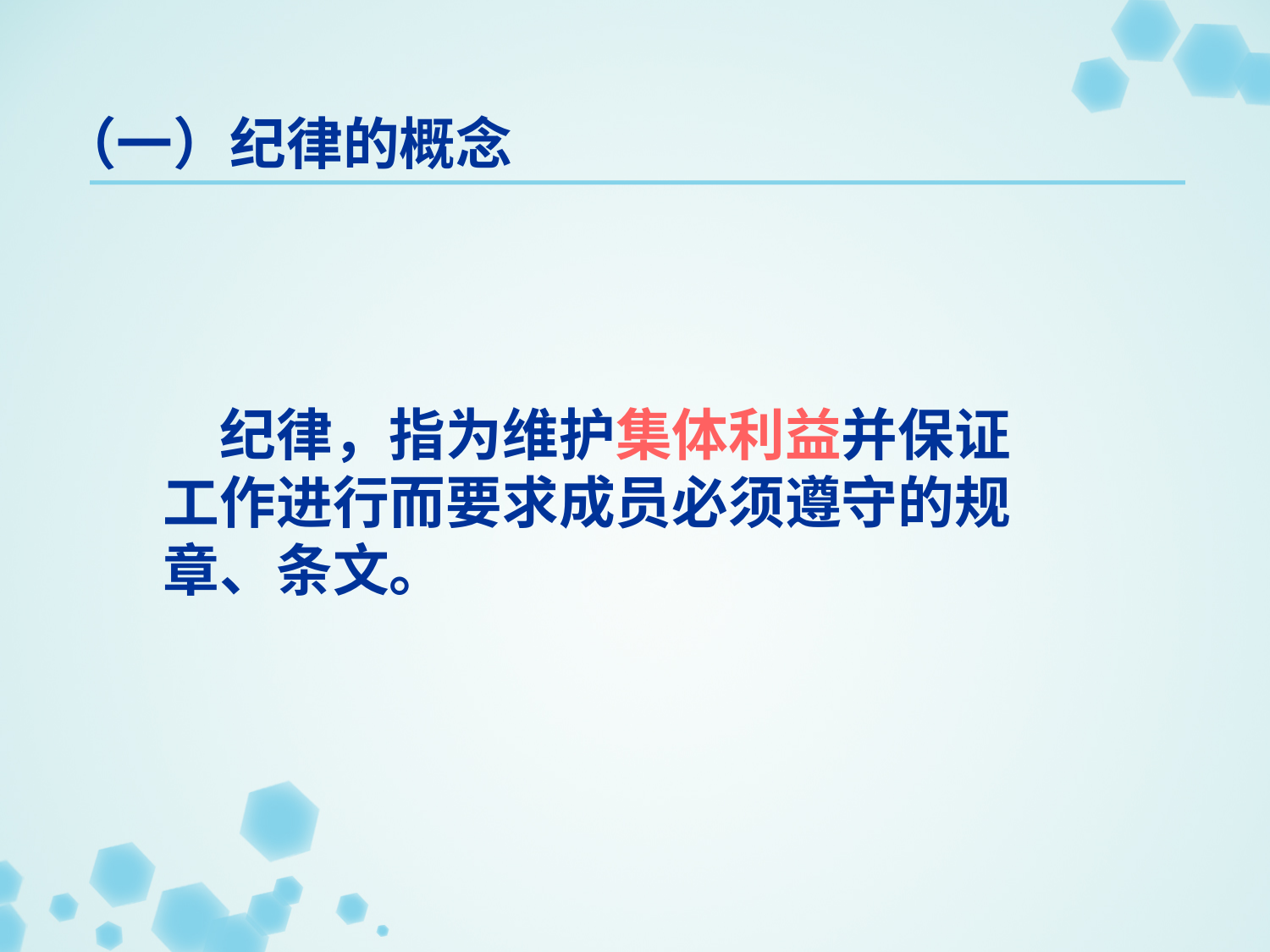

（一）纪律的概念
    纪律，指为维护集体利益并保证工作进行而要求成员必须遵守的规章、条文。